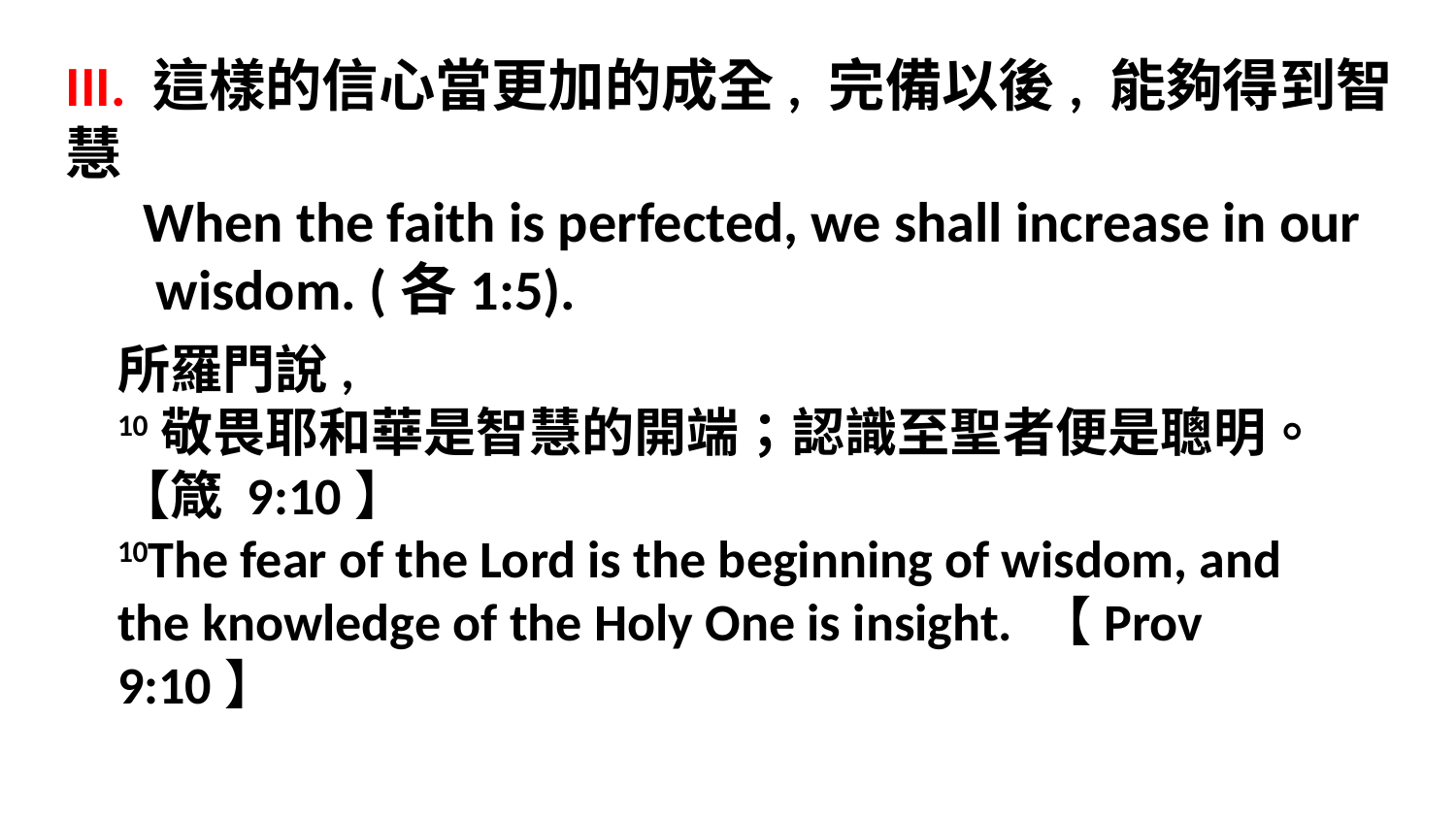

III. 這樣的信心當更加的成全, 完備以後, 能夠得到智慧
      When the faith is perfected, we shall increase in our
       wisdom. (各1:5).
所羅門說,
10敬畏耶和華是智慧的開端；認識至聖者便是聰明。【箴 9:10】
10The fear of the Lord is the beginning of wisdom, and the knowledge of the Holy One is insight. 【Prov 9:10】